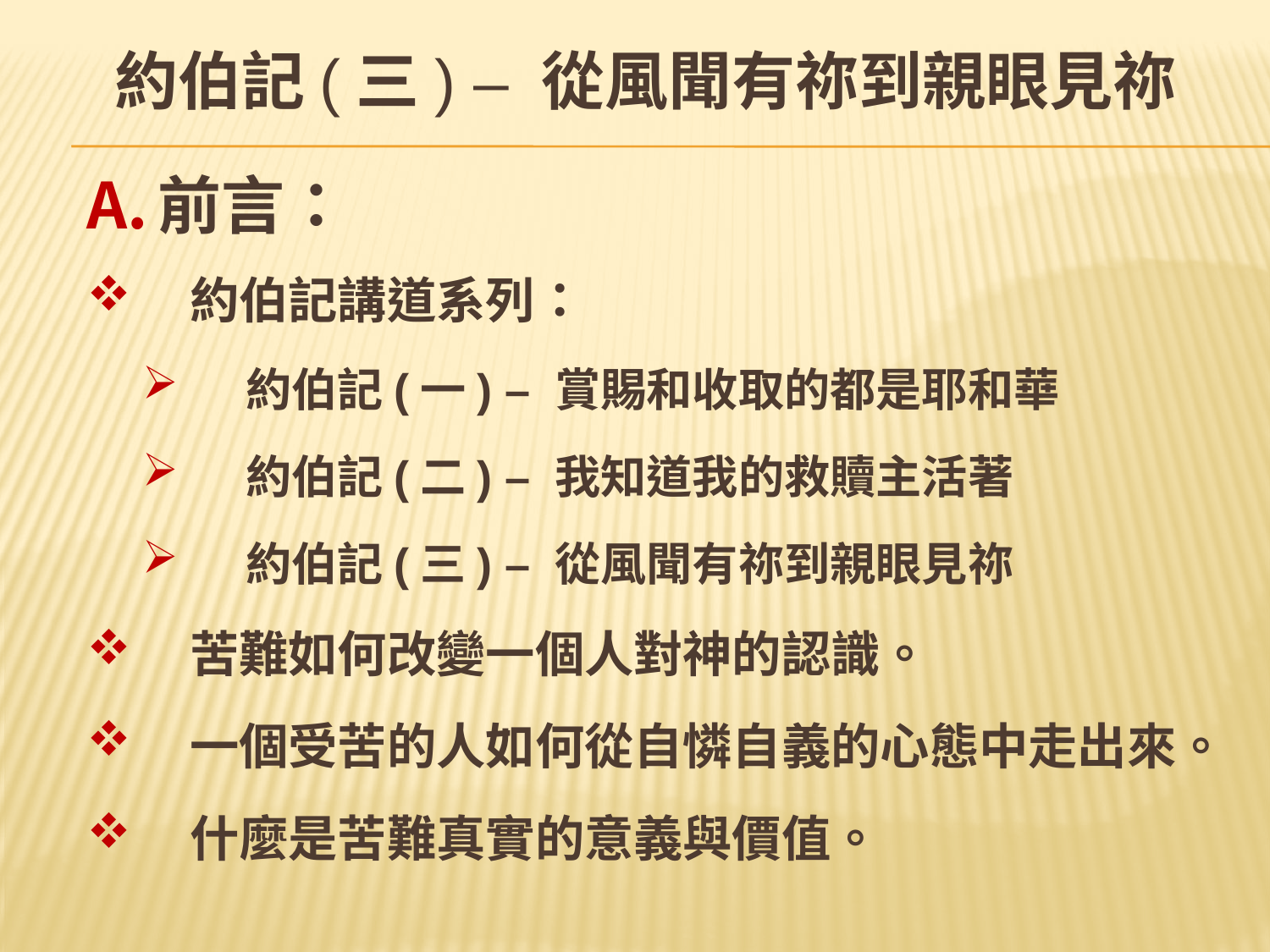

# 約伯記(三) – 從風聞有祢到親眼見祢
前言：

約伯記講道系列：
約伯記(一) – 賞賜和收取的都是耶和華
約伯記(二) – 我知道我的救贖主活著
約伯記(三) – 從風聞有祢到親眼見祢
苦難如何改變一個人對神的認識。
一個受苦的人如何從自憐自義的心態中走出來。
什麼是苦難真實的意義與價值。